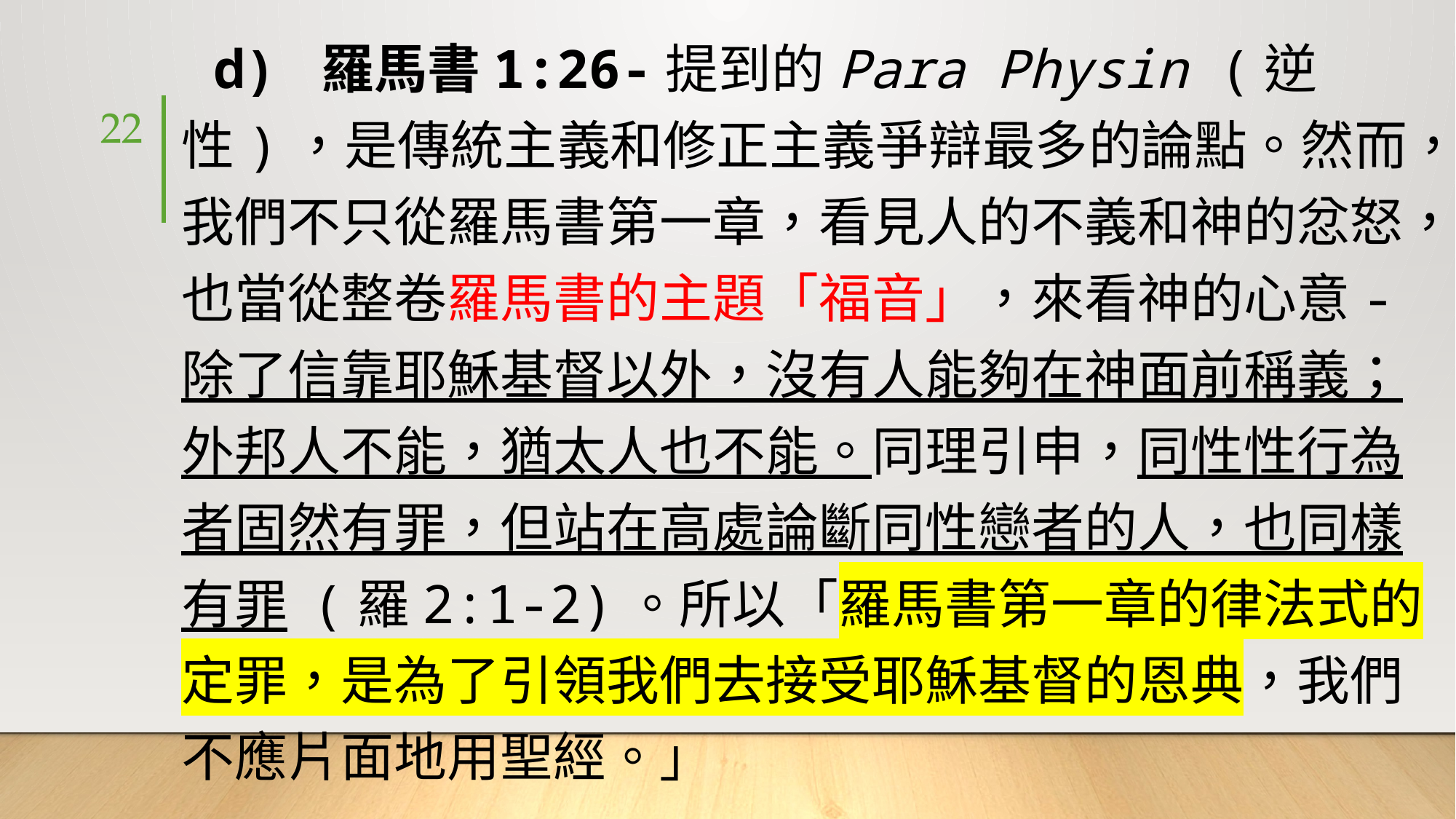

d) 羅馬書1:26-提到的Para Physin (逆性)，是傳統主義和修正主義爭辯最多的論點。然而，我們不只從羅馬書第一章，看見人的不義和神的忿怒，也當從整卷羅馬書的主題「福音」，來看神的心意-除了信靠耶穌基督以外，沒有人能夠在神面前稱義；外邦人不能，猶太人也不能。同理引申，同性性行為者固然有罪，但站在高處論斷同性戀者的人，也同樣有罪 (羅2:1-2)。所以「羅馬書第一章的律法式的定罪，是為了引領我們去接受耶穌基督的恩典，我們不應片面地用聖經。」
22